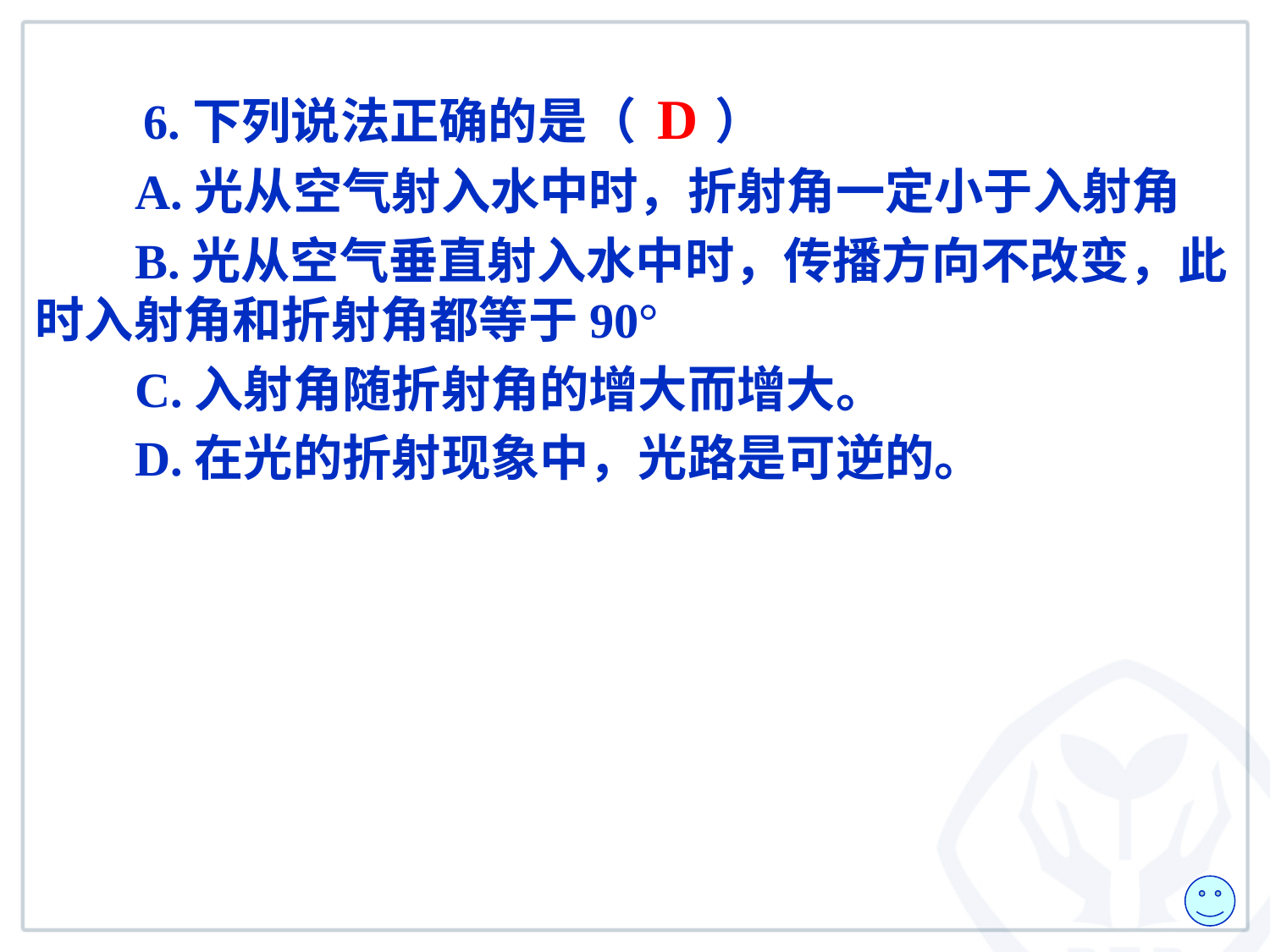

6.下列说法正确的是（       ）
            A.光从空气射入水中时，折射角一定小于入射角
            B.光从空气垂直射入水中时，传播方向不改变，此时入射角和折射角都等于90°
            C.入射角随折射角的增大而增大。
            D.在光的折射现象中，光路是可逆的。
D